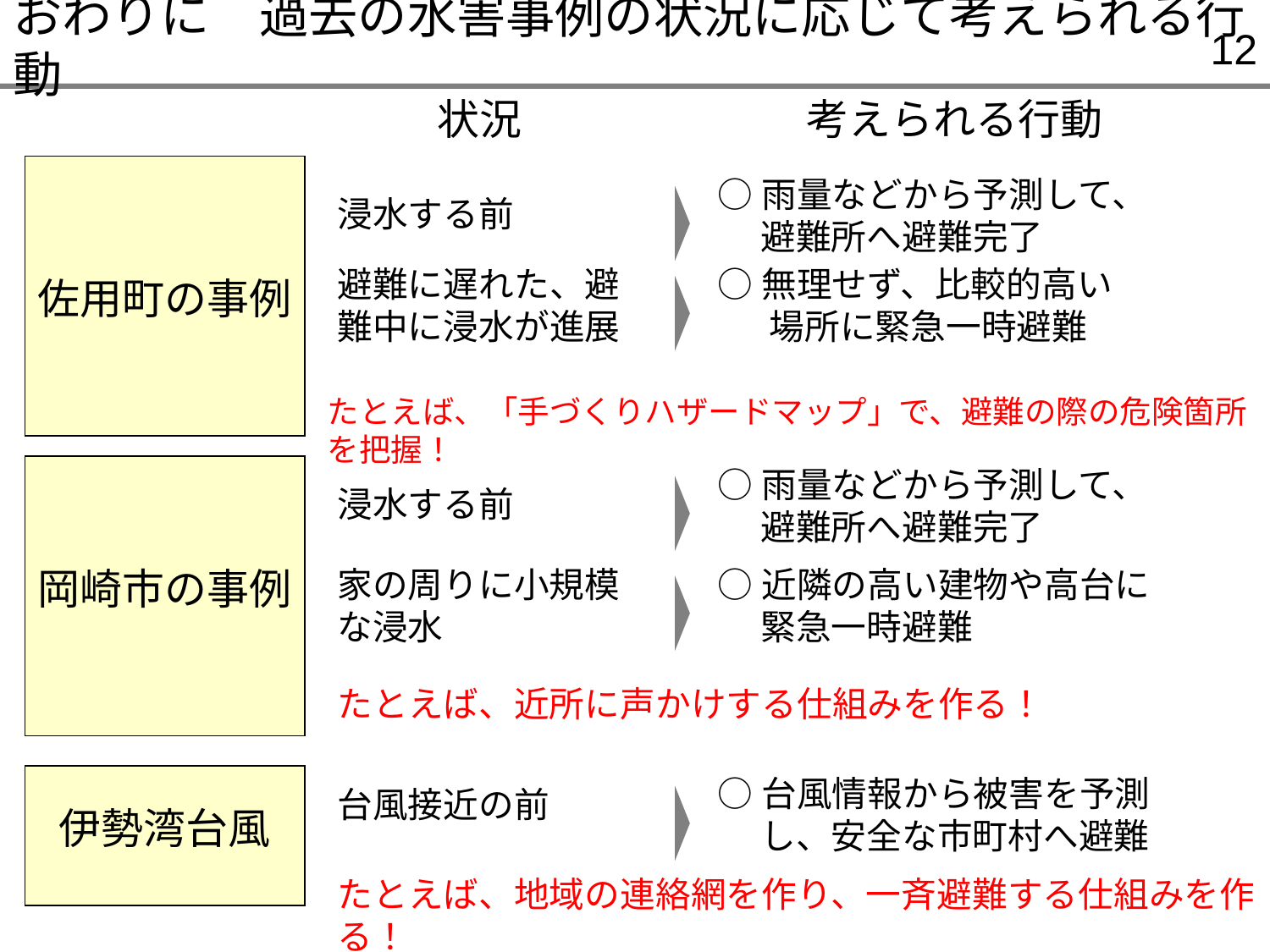

# おわりに　過去の水害事例の状況に応じて考えられる行動
12
状況
考えられる行動

○雨量などから予測して、
　 避難所へ避難完了
浸水する前

避難に遅れた、避難中に浸水が進展
○無理せず、比較的高い
 　場所に緊急一時避難
佐用町の事例

たとえば、「手づくりハザードマップ」で、避難の際の危険箇所を把握！

○雨量などから予測して、
　 避難所へ避難完了
浸水する前

岡崎市の事例
家の周りに小規模な浸水
○近隣の高い建物や高台に
　 緊急一時避難

たとえば、近所に声かけする仕組みを作る！

○台風情報から被害を予測
　 し、安全な市町村へ避難
台風接近の前
伊勢湾台風

たとえば、地域の連絡網を作り、一斉避難する仕組みを作る！